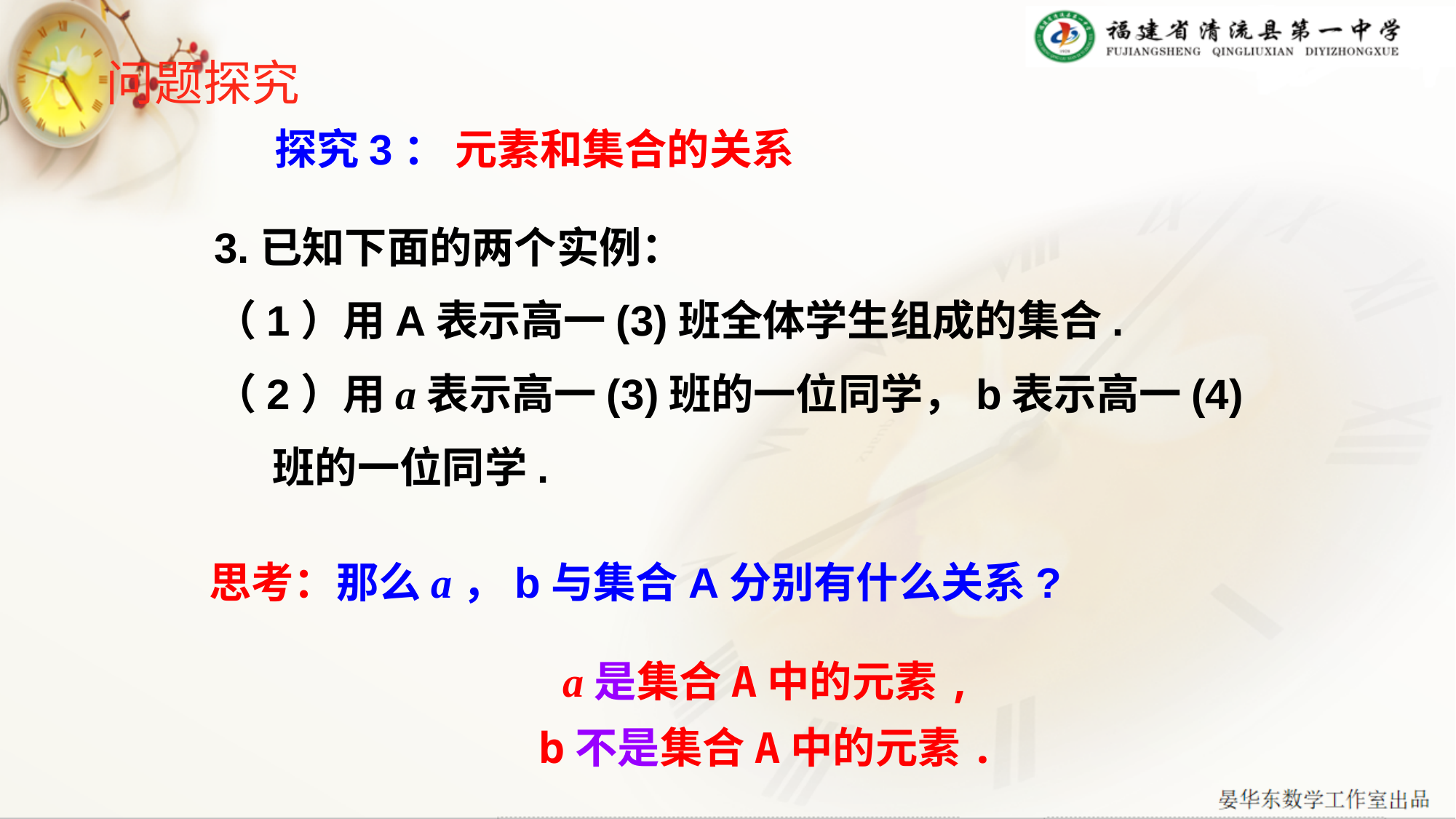

问题探究
探究3： 元素和集合的关系
3.已知下面的两个实例：
（1）用A表示高一(3)班全体学生组成的集合.
（2）用a表示高一(3)班的一位同学，b表示高一(4)
     班的一位同学.
思考：那么a，b与集合A分别有什么关系?
a是集合A中的元素,
b不是集合A中的元素.